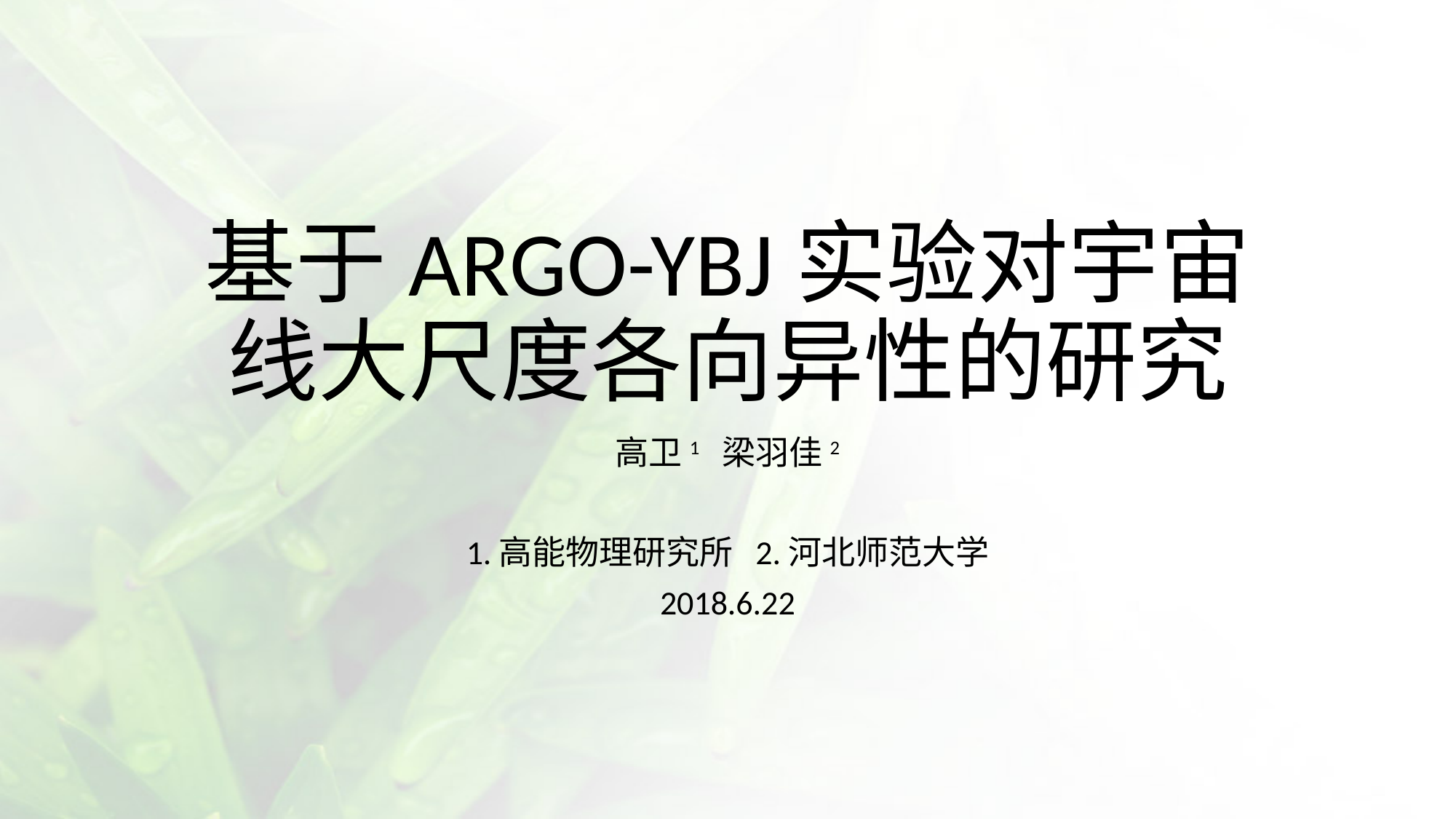

# 基于ARGO-YBJ实验对宇宙线大尺度各向异性的研究
高卫1  梁羽佳2

1.高能物理研究所  2.河北师范大学
2018.6.22